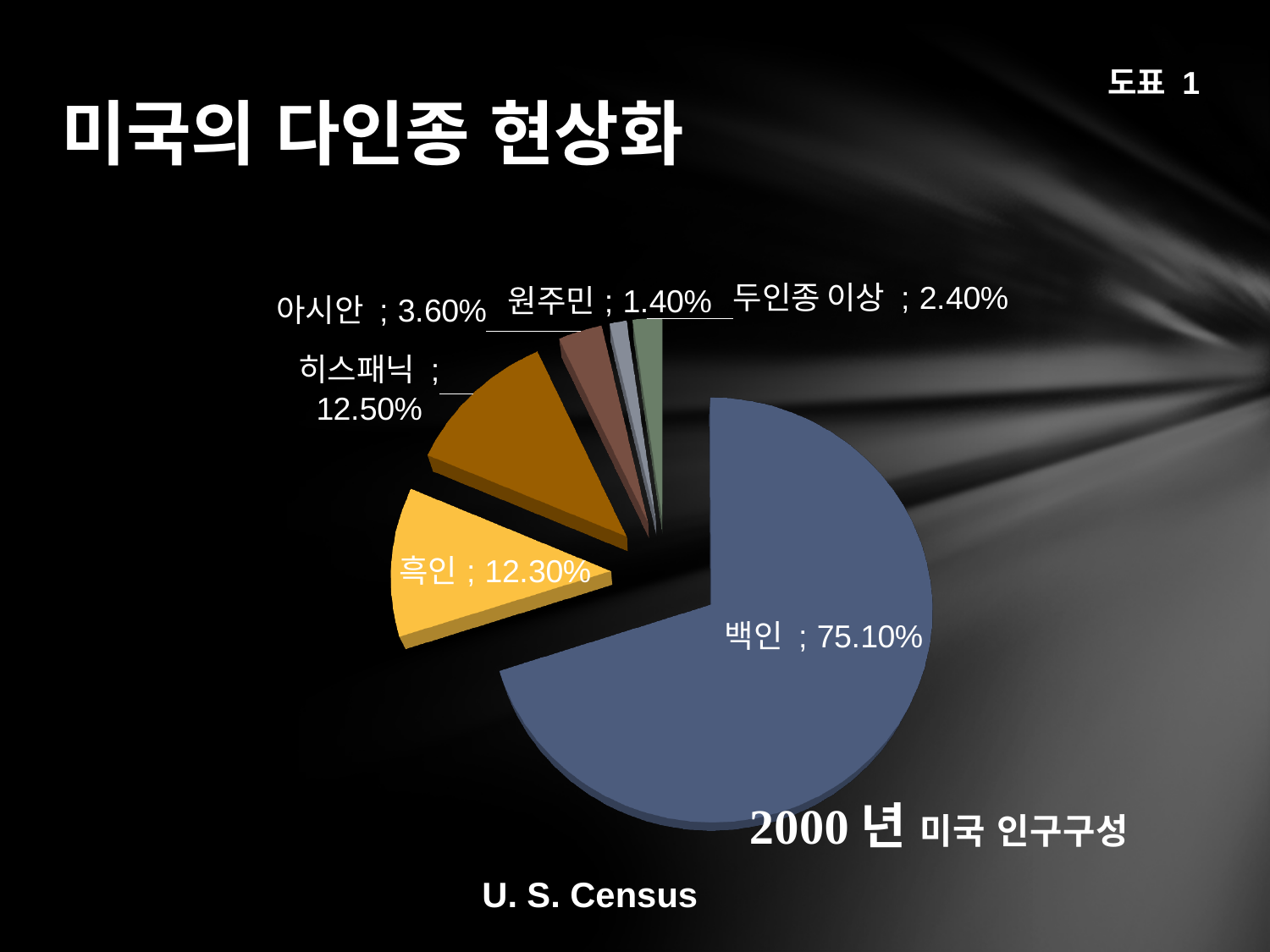

# 미국의 다인종 현상화
도표 1

[unsupported chart]

U. S. Census